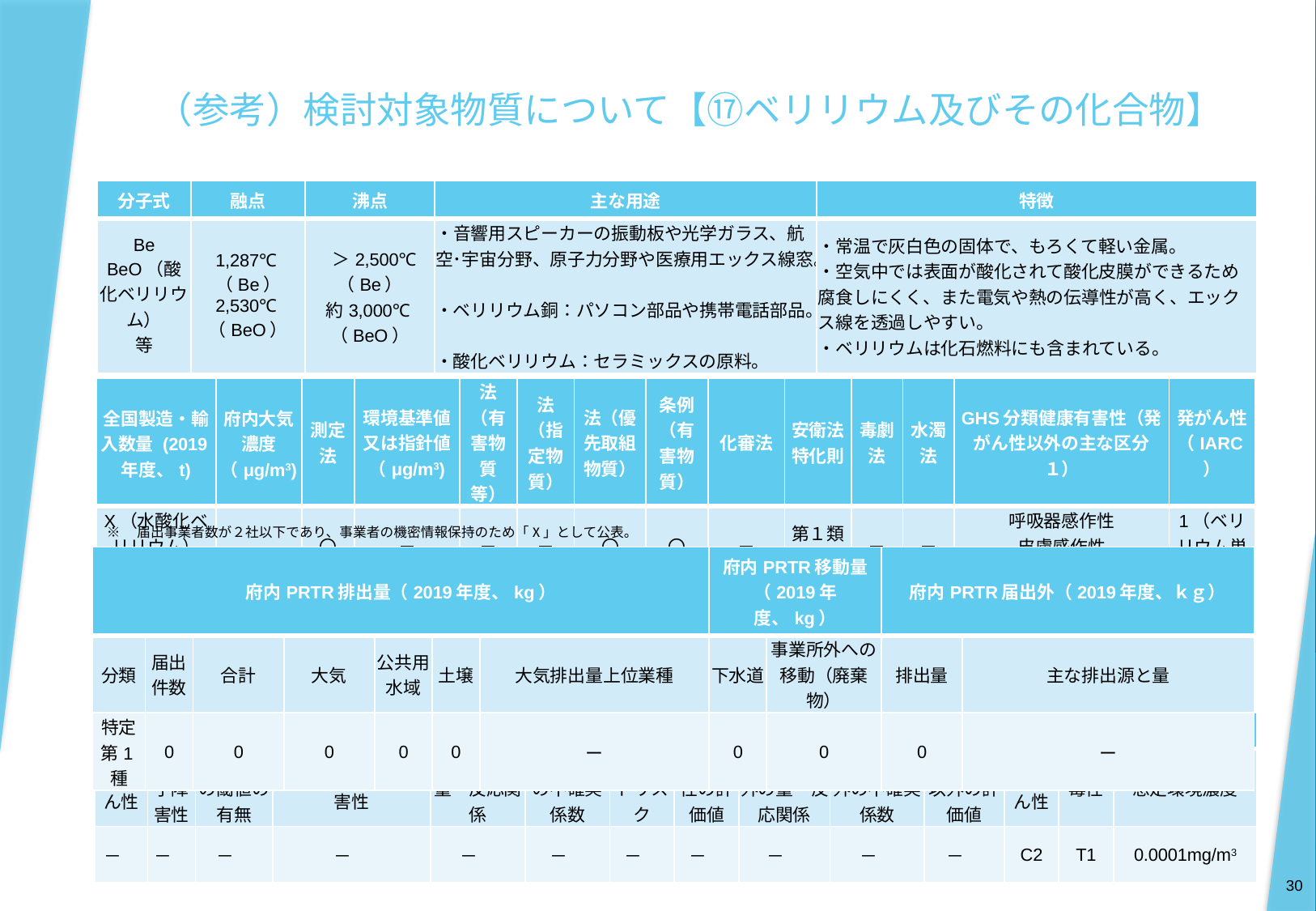

# （参考）検討対象物質について【⑰ベリリウム及びその化合物】
| 分子式 | 融点 | 沸点 | 主な用途 | 特徴 |
| --- | --- | --- | --- | --- |
| Be BeO（酸化ベリリウム） 等 | 1,287℃（Be） 2,530℃（BeO） | ＞2,500℃ （Be） 約3,000℃（BeO） | ・音響用スピーカーの振動板や光学ガラス、航空･宇宙分野、原子力分野や医療用エックス線窓。 ・ベリリウム銅：パソコン部品や携帯電話部品。 ・酸化ベリリウム：セラミックスの原料。 | ・常温で灰白色の固体で、もろくて軽い金属。 ・空気中では表面が酸化されて酸化皮膜ができるため腐食しにくく、また電気や熱の伝導性が高く、エックス線を透過しやすい。 ・ベリリウムは化石燃料にも含まれている。 |
| 全国製造・輸入数量 (2019年度、t) | 府内大気濃度（μg/m3) | 測定法 | 環境基準値又は指針値（μg/m3) | 法（有害物質等） | 法（指定物質） | 法（優先取組物質） | 条例（有害物質） | 化審法 | 安衛法 特化則 | 毒劇法 | 水濁法 | GHS分類健康有害性（発がん性以外の主な区分１） | 発がん性 （IARC） |
| --- | --- | --- | --- | --- | --- | --- | --- | --- | --- | --- | --- | --- | --- |
| X（水酸化ベリリウム）（※） |  | 〇 | － | － | － | 〇 | 〇 | － | 第１類物質 | － | － | 呼吸器感作性 皮膚感作性 特定標的臓器・全身毒性 | 1（ベリリウム単体等） |
※　届出事業者数が２社以下であり、事業者の機密情報保持のため「X」として公表。

| 府内PRTR排出量（2019年度、kg） |  |  |  |  |  |  | 府内PRTR移動量（2019年度、kg） |  | 府内PRTR届出外（2019年度、ｋｇ） |  |
| --- | --- | --- | --- | --- | --- | --- | --- | --- | --- | --- |
| 分類 | 届出件数 | 合計 | 大気 | 公共用水域 | 土壌 | 大気排出量上位業種 | 下水道 | 事業所外への移動（廃棄物） | 排出量 | 主な排出源と量 |
| 特定第1種 | 0 | 0 | 0 | 0 | 0 | ー | 0 | 0 | 0 | ー |
| 中央環境審議会での検討 |  |  |  |  |  |  |  |  |  |  | 条例制定時の検討 |  |  |
| --- | --- | --- | --- | --- | --- | --- | --- | --- | --- | --- | --- | --- | --- |
| 発がん性 | 遺伝子障害性 | 発がん性の閾値の有無 | 発がん性以外の有害性 | 発がん性の量ー反応関係 | 発がん性の不確実係数 | ユニットリスク | 発がん性の評価値 | 発がん性以外の量ー反応関係 | 発がん性以外の不確実係数 | 発がん性以外の評価値 | 発がん性 | 毒性 | 想定環境濃度 |
| － | － | － | － | － | － | － | － | － | － | － | C2 | T1 | 0.0001mg/m3 |
30